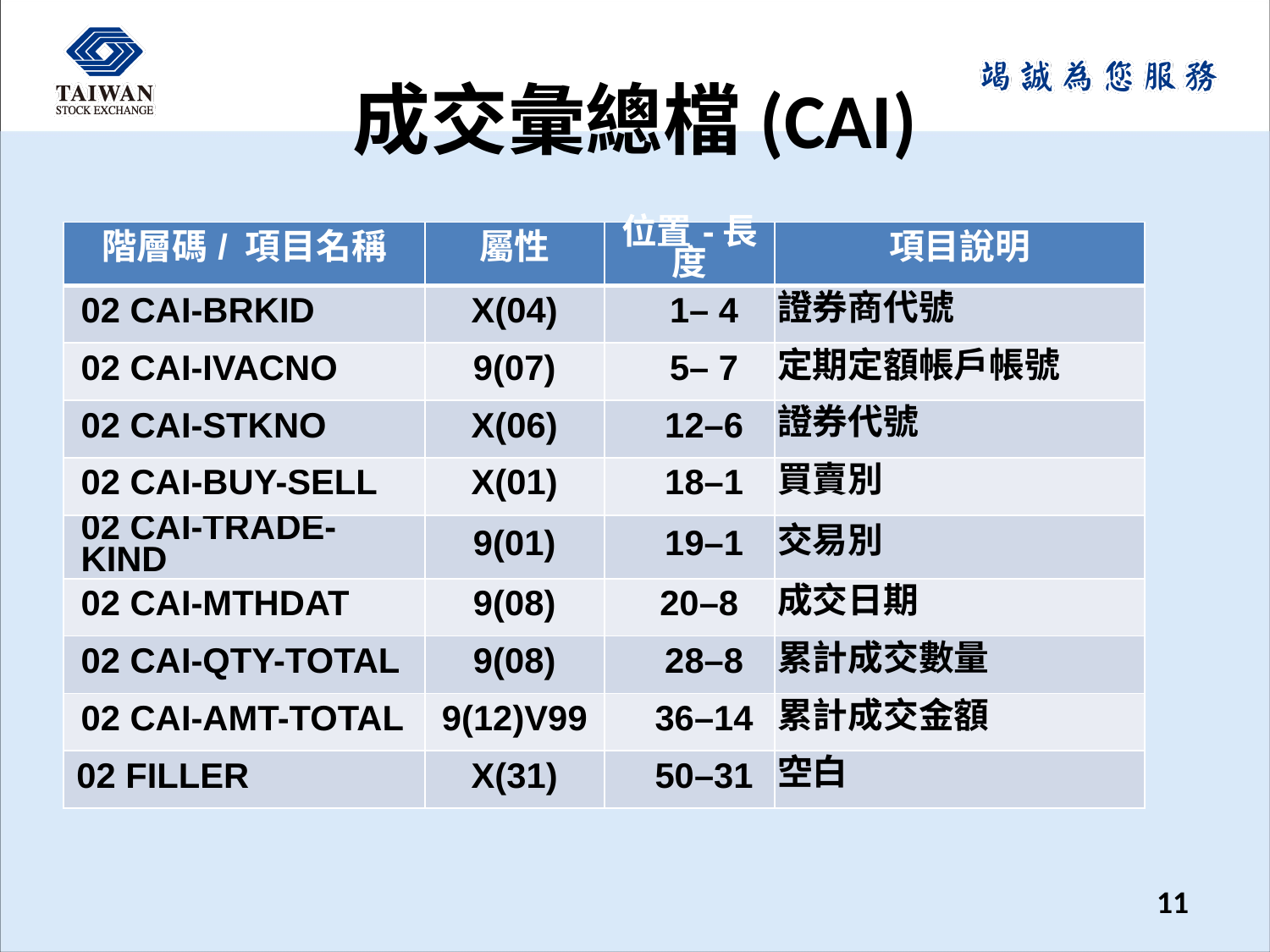

# 成交彙總檔(CAI)
| 階層碼/ 項目名稱 | 屬性 | 位置-長度 | 項目說明 |
| --- | --- | --- | --- |
| 02 CAI-BRKID | X(04) | 1– 4 | 證券商代號 |
| 02 CAI-IVACNO | 9(07) | 5– 7 | 定期定額帳戶帳號 |
| 02 CAI-STKNO | X(06) | 12–6 | 證券代號 |
| 02 CAI-BUY-SELL | X(01) | 18–1 | 買賣別 |
| 02 CAI-TRADE-KIND | 9(01) | 19–1 | 交易別 |
| 02 CAI-MTHDAT | 9(08) | 20–8 | 成交日期 |
| 02 CAI-QTY-TOTAL | 9(08) | 28–8 | 累計成交數量 |
| 02 CAI-AMT-TOTAL | 9(12)V99 | 36–14 | 累計成交金額 |
| 02 FILLER | X(31) | 50–31 | 空白 |
11